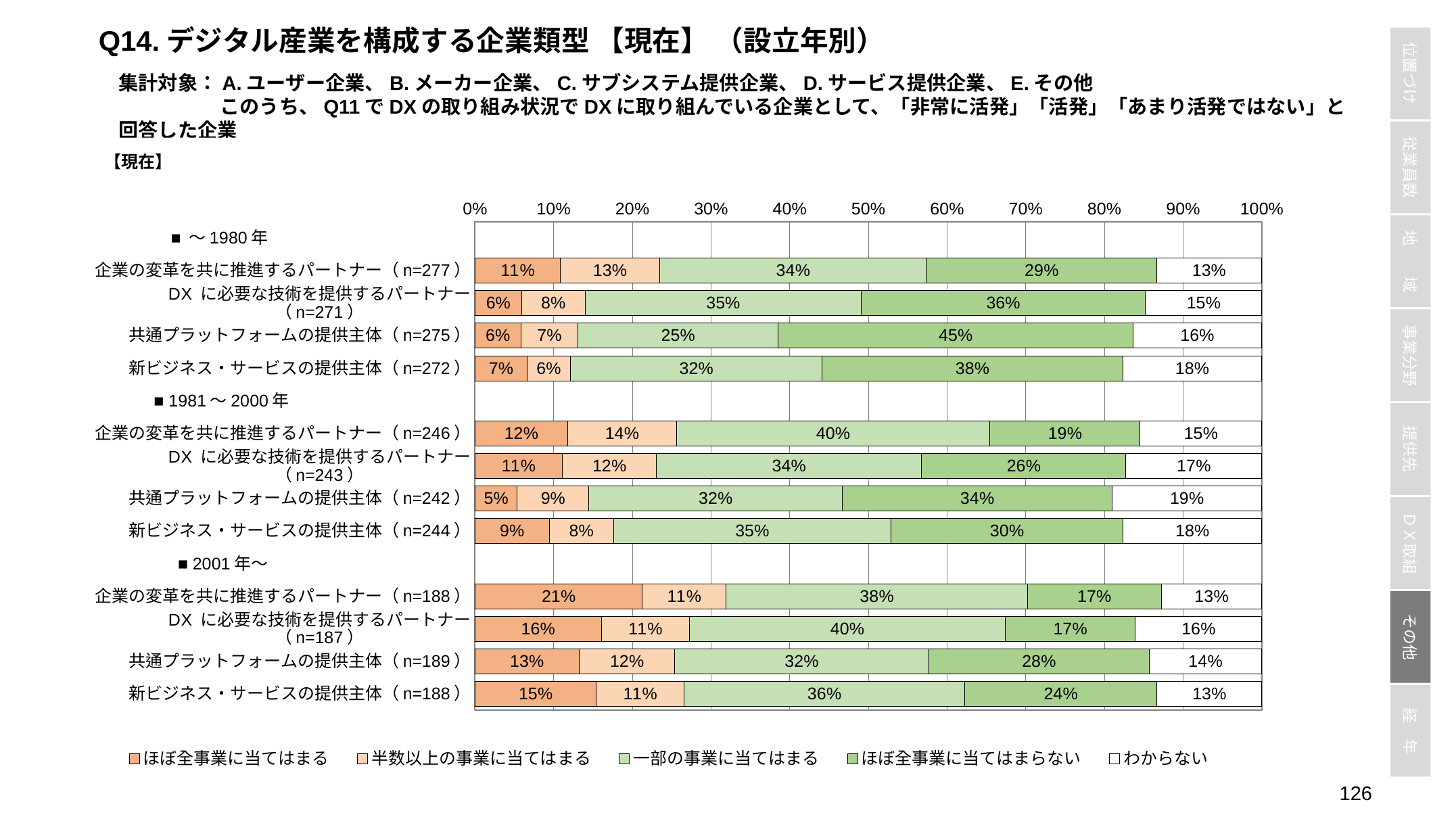

Q14.デジタル産業を構成する企業類型 【現在】 （設立年別）
集計対象：A.ユーザー企業、B.メーカー企業、C.サブシステム提供企業、D.サービス提供企業、E.その他
	このうち、Q11でDXの取り組み状況でDXに取り組んでいる企業として、「非常に活発」「活発」「あまり活発ではない」と回答した企業

### Chart

| Category | ほぼ全事業に当てはまる | 半数以上の事業に当てはまる | 一部の事業に当てはまる | ほぼ全事業に当てはまらない | わからない |
|---|---|---|---|---|---|
| ■ ～1980年                                                 | None | None | None | None | None |
| 企業の変革を共に推進するパートナー（n=277） | 0.10830324909747292 | 0.1263537906137184 | 0.33935018050541516 | 0.2924187725631769 | 0.13357400722021662 |
| DX に必要な技術を提供するパートナー（n=271） | 0.05904059040590406 | 0.08118081180811808 | 0.3505535055350554 | 0.36162361623616235 | 0.14760147601476015 |
| 共通プラットフォームの提供主体（n=275） | 0.05818181818181818 | 0.07272727272727272 | 0.2545454545454545 | 0.4509090909090909 | 0.16363636363636364 |
| 新ビジネス・サービスの提供主体（n=272） | 0.0661764705882353 | 0.05514705882352941 | 0.31985294117647056 | 0.38235294117647056 | 0.17647058823529413 |
| ■ 1981～2000年                                      　  | None | None | None | None | None |
| 企業の変革を共に推進するパートナー（n=246） | 0.11788617886178862 | 0.13821138211382114 | 0.3983739837398374 | 0.1910569105691057 | 0.15447154471544716 |
| DX に必要な技術を提供するパートナー（n=243） | 0.1111111111111111 | 0.11934156378600823 | 0.3374485596707819 | 0.25925925925925924 | 0.1728395061728395 |
| 共通プラットフォームの提供主体（n=242） | 0.05371900826446281 | 0.09090909090909091 | 0.32231404958677684 | 0.34297520661157027 | 0.19008264462809918 |
| 新ビジネス・サービスの提供主体（n=244） | 0.0942622950819672 | 0.08196721311475409 | 0.3524590163934426 | 0.29508196721311475 | 0.1762295081967213 |
| ■ 2001年～                                                 | None | None | None | None | None |
| 企業の変革を共に推進するパートナー（n=188） | 0.2127659574468085 | 0.10638297872340426 | 0.3829787234042553 | 0.1702127659574468 | 0.1276595744680851 |
| DX に必要な技術を提供するパートナー（n=187） | 0.16042780748663102 | 0.11229946524064172 | 0.40106951871657753 | 0.1657754010695187 | 0.16042780748663102 |
| 共通プラットフォームの提供主体（n=189） | 0.13227513227513227 | 0.12169312169312169 | 0.32275132275132273 | 0.2804232804232804 | 0.14285714285714285 |
| 新ビジネス・サービスの提供主体（n=188） | 0.15425531914893617 | 0.11170212765957446 | 0.35638297872340424 | 0.24468085106382978 | 0.13297872340425532 |
126